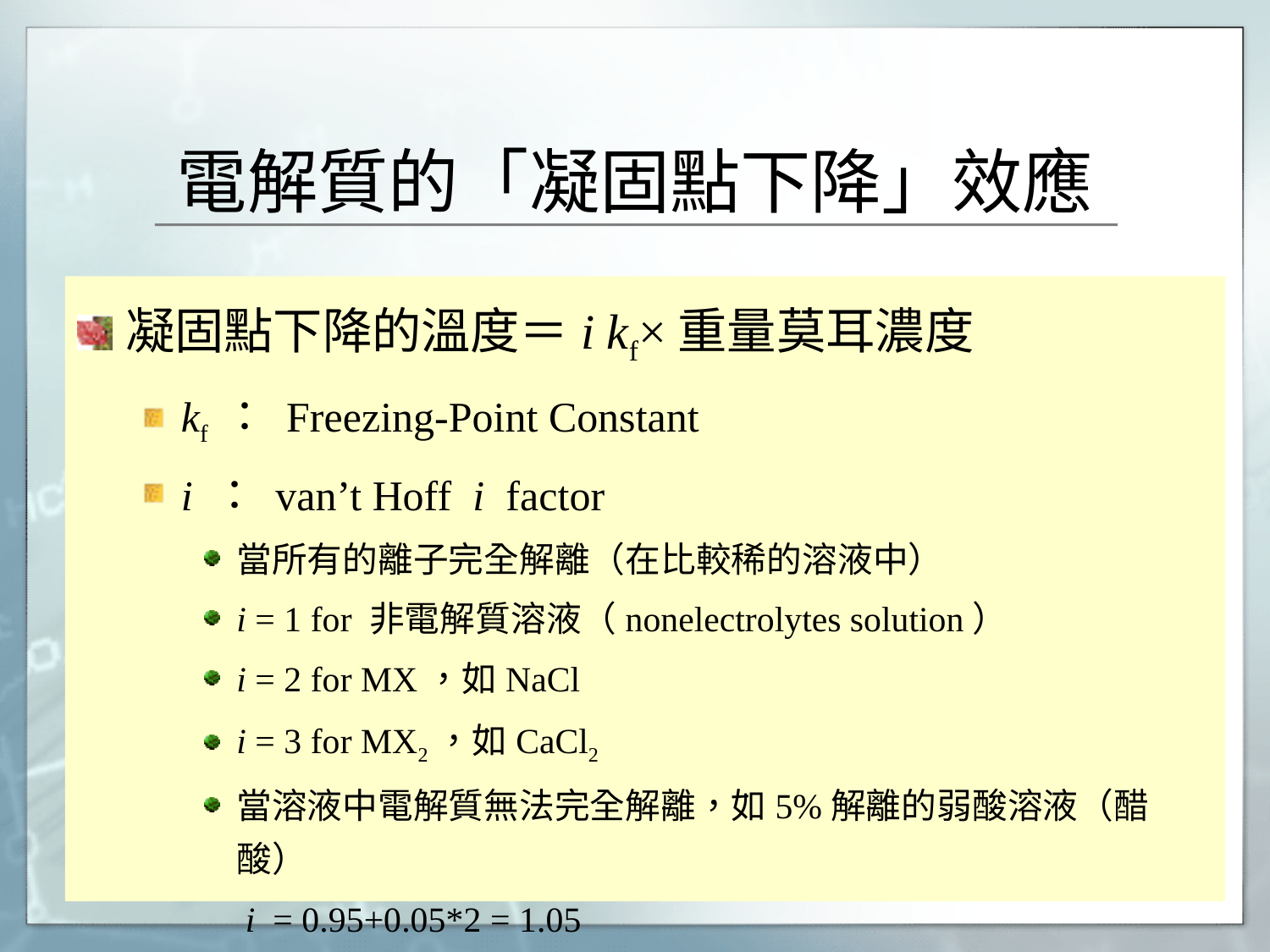

# 電解質的「凝固點下降」效應
凝固點下降的溫度＝i kf×重量莫耳濃度
kf ： Freezing-Point Constant
i ： van’t Hoff  i  factor
當所有的離子完全解離（在比較稀的溶液中）
i = 1 for 非電解質溶液（nonelectrolytes solution）
i = 2 for MX，如NaCl
i = 3 for MX2，如CaCl2
當溶液中電解質無法完全解離，如5%解離的弱酸溶液（醋酸）
	 i  = 0.95+0.05*2 = 1.05